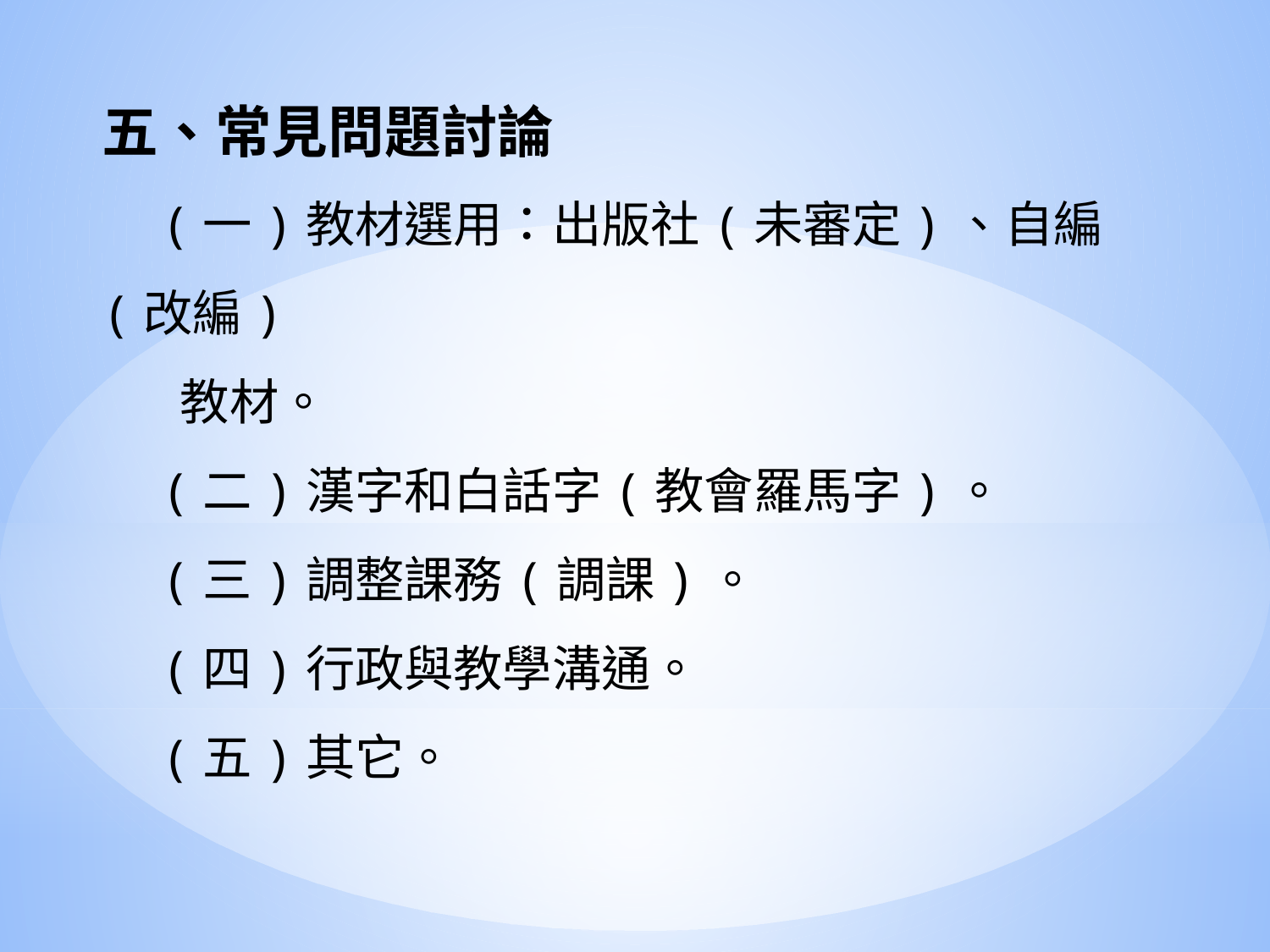

五、常見問題討論
  (一)教材選用：出版社(未審定)、自編(改編)
      教材。
  (二)漢字和白話字(教會羅馬字)。
  (三)調整課務(調課)。
  (四)行政與教學溝通。
  (五)其它。